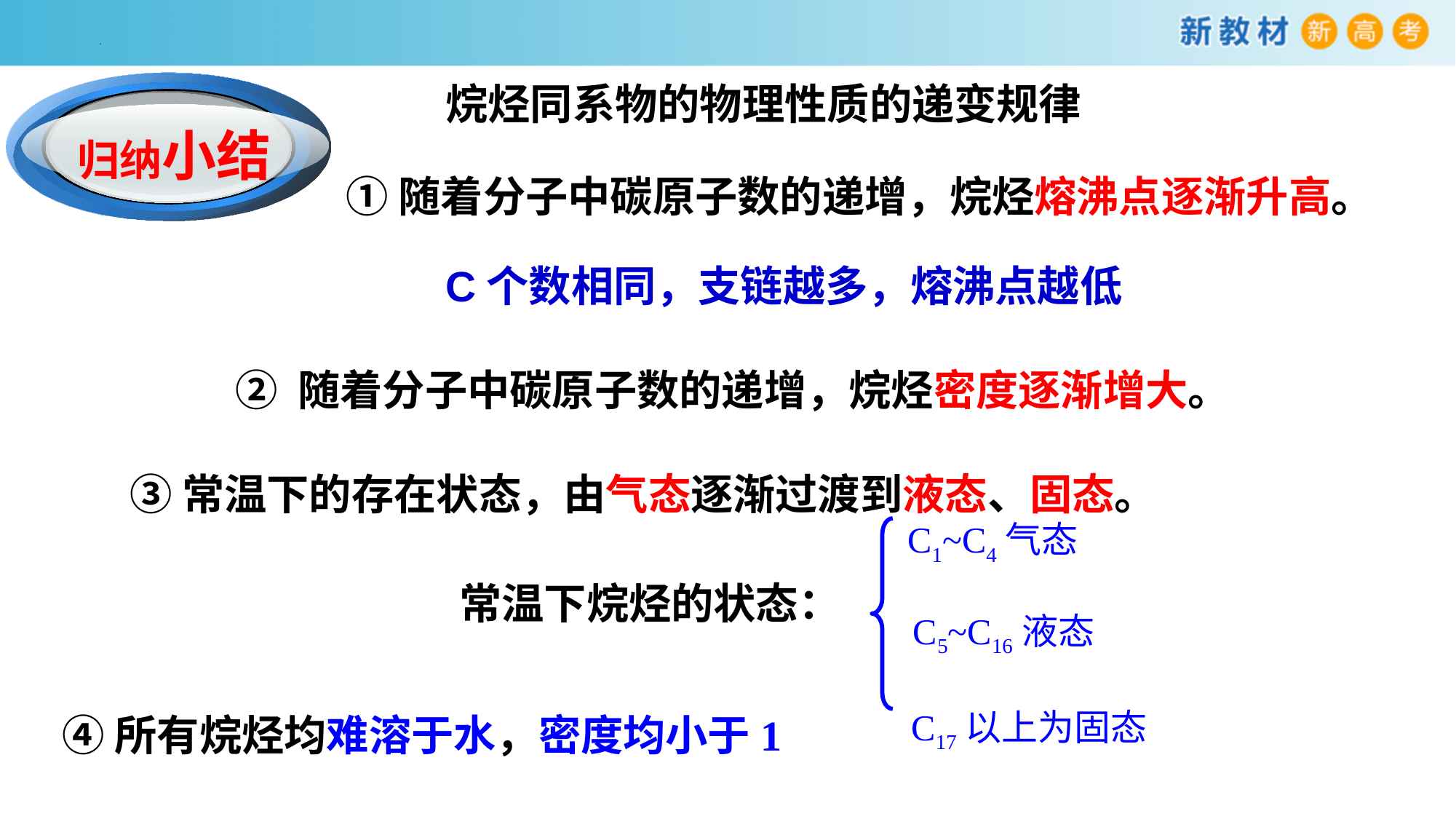

烷烃同系物的物理性质的递变规律

归纳小结

①随着分子中碳原子数的递增，烷烃熔沸点逐渐升高。
C个数相同，支链越多，熔沸点越低
② 随着分子中碳原子数的递增，烷烃密度逐渐增大。
③常温下的存在状态，由气态逐渐过渡到液态、固态。
C1~C4气态

常温下烷烃的状态：
C5~C16液态
C17以上为固态
④所有烷烃均难溶于水，密度均小于1